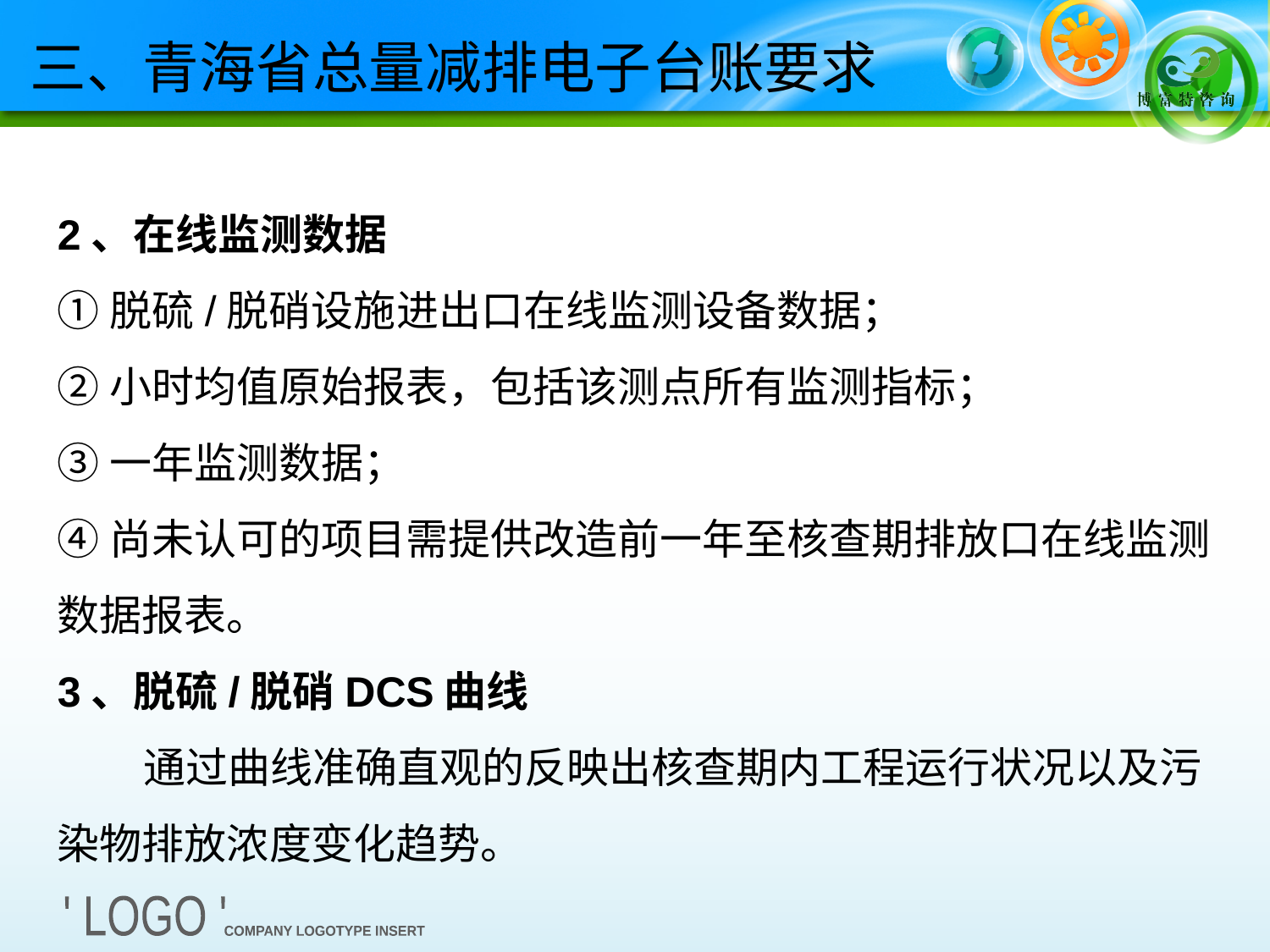

三、青海省总量减排电子台账要求

2、在线监测数据
①脱硫/脱硝设施进出口在线监测设备数据；
②小时均值原始报表，包括该测点所有监测指标；
③一年监测数据；
④尚未认可的项目需提供改造前一年至核查期排放口在线监测数据报表。
3、脱硫/脱硝DCS曲线
        通过曲线准确直观的反映出核查期内工程运行状况以及污染物排放浓度变化趋势。